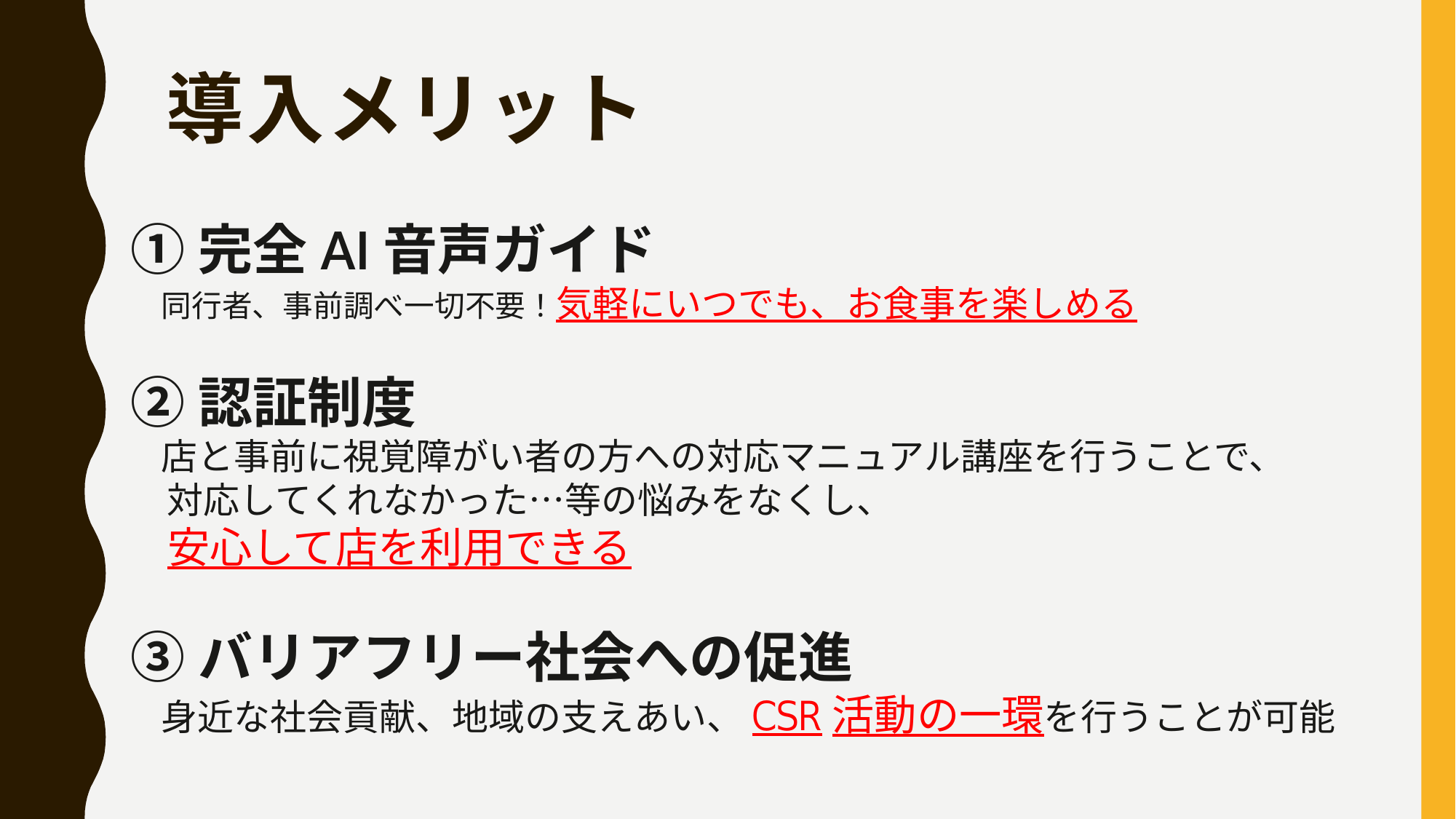

# 導入メリット
①完全AI音声ガイド
　同行者、事前調べ一切不要！気軽にいつでも、お食事を楽しめる

②認証制度
　店と事前に視覚障がい者の方への対応マニュアル講座を行うことで、
　対応してくれなかった…等の悩みをなくし、
　安心して店を利用できる

③バリアフリー社会への促進
　身近な社会貢献、地域の支えあい、CSR活動の一環を行うことが可能